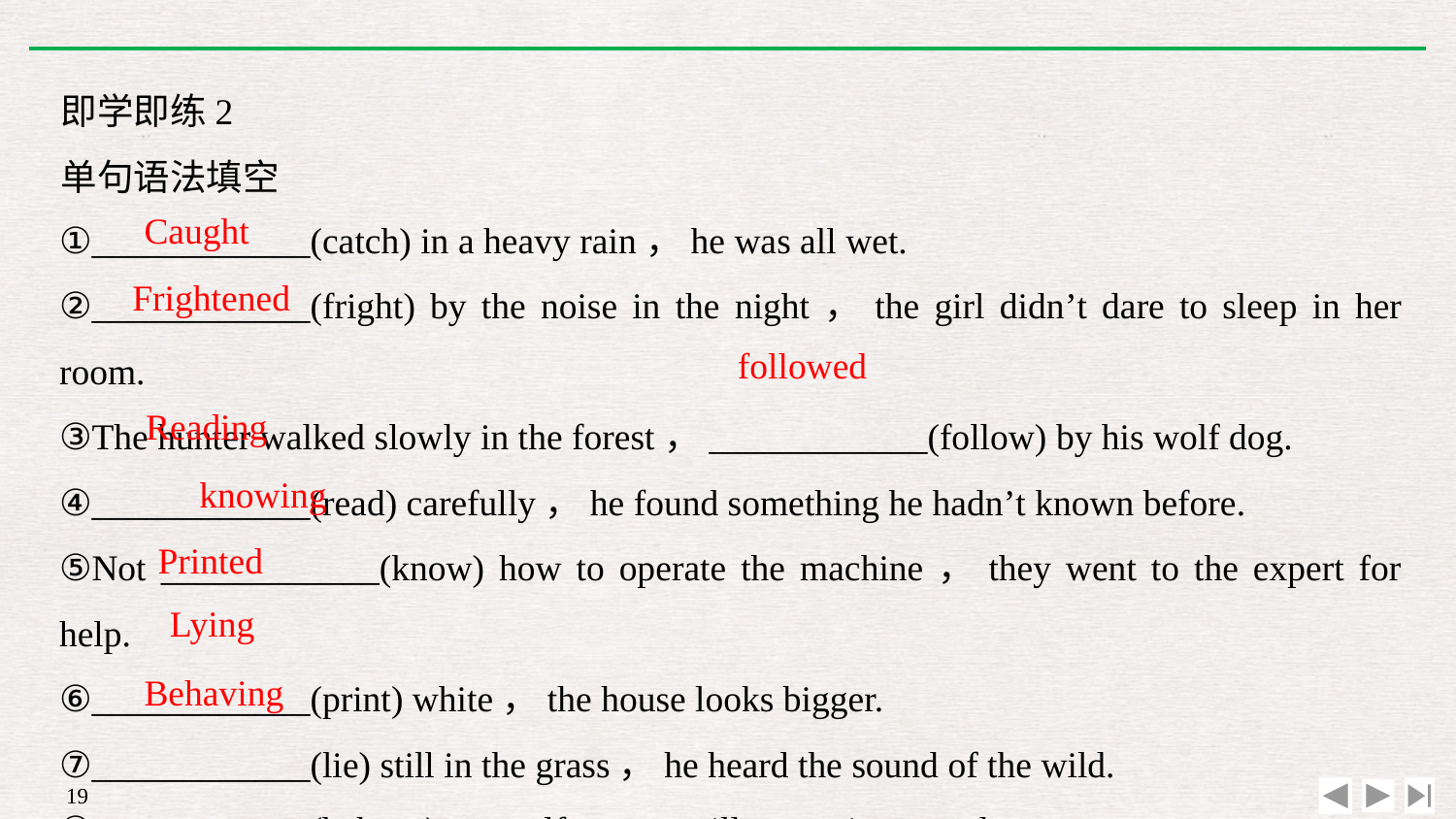

即学即练2
单句语法填空
Caught
①____________(catch) in a heavy rain，he was all wet.
②____________(fright) by the noise in the night，the girl didn’t dare to sleep in her room.
③The hunter walked slowly in the forest，____________(follow) by his wolf dog.
④____________(read) carefully，he found something he hadn’t known before.
⑤Not ____________(know) how to operate the machine，they went to the expert for help.
⑥____________(print) white，the house looks bigger.
⑦____________(lie) still in the grass，he heard the sound of the wild.
⑧____________(behave) yourself，you will get a nice award.
Frightened
followed
Reading
knowing
Printed
Lying
Behaving